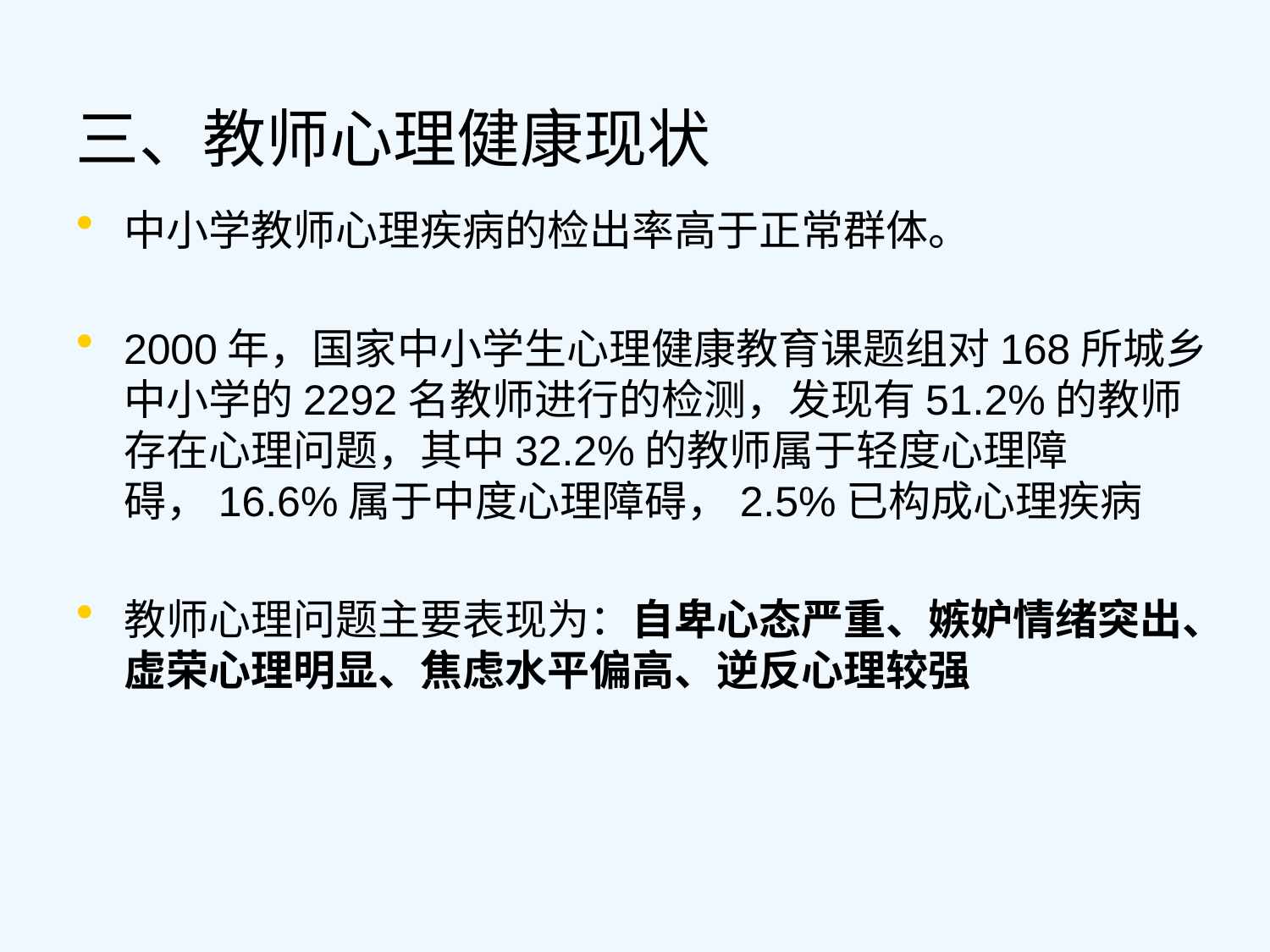

三、教师心理健康现状
中小学教师心理疾病的检出率高于正常群体。

2000年，国家中小学生心理健康教育课题组对168所城乡中小学的2292名教师进行的检测，发现有51.2%的教师存在心理问题，其中32.2%的教师属于轻度心理障碍，16.6%属于中度心理障碍，2.5%已构成心理疾病

教师心理问题主要表现为：自卑心态严重、嫉妒情绪突出、虚荣心理明显、焦虑水平偏高、逆反心理较强